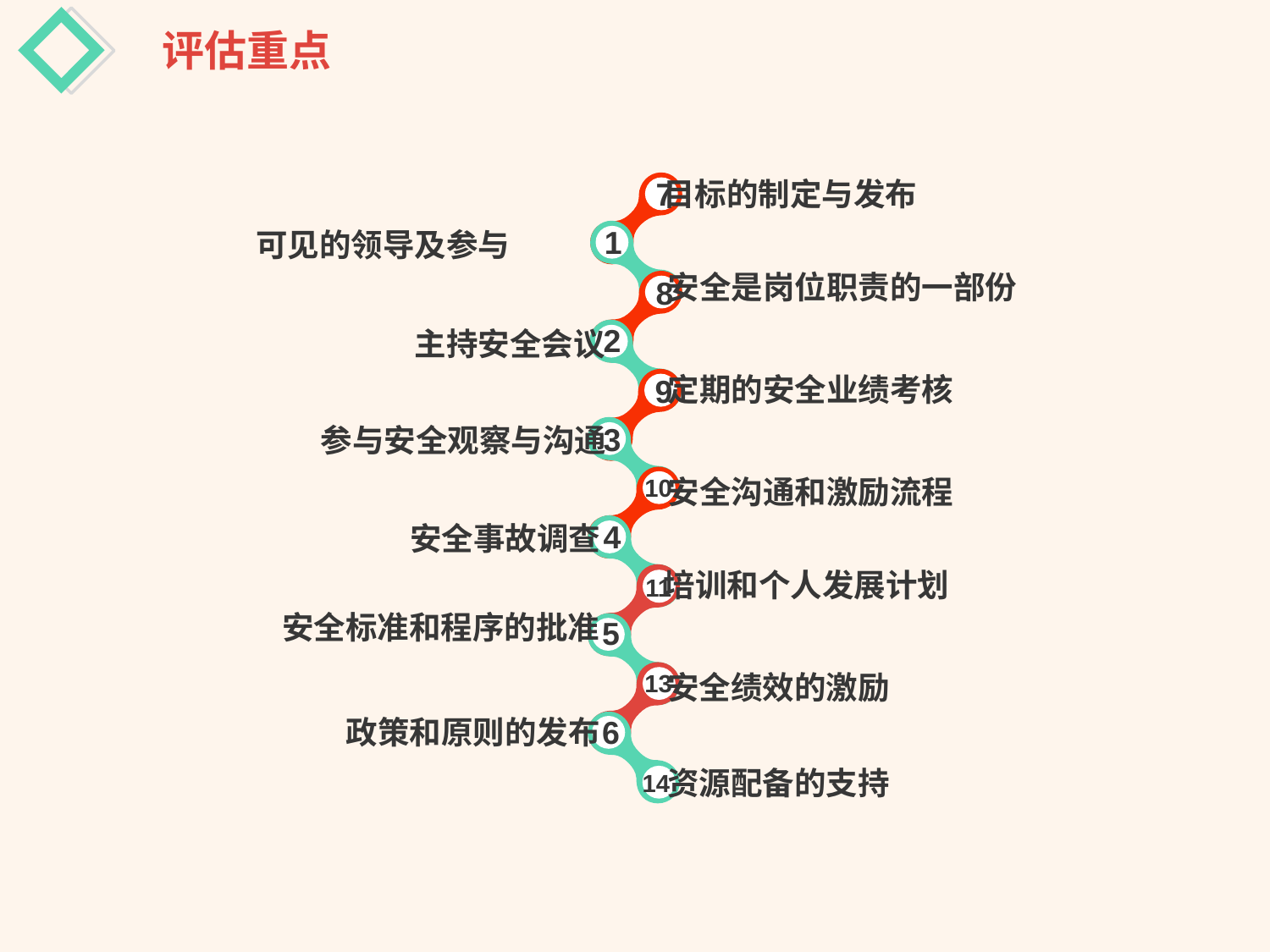

# 评估重点

目标的制定与发布
7
1
可见的领导及参与
安全是岗位职责的一部份
8
2
主持安全会议
定期的安全业绩考核
9
3
参与安全观察与沟通

10
安全沟通和激励流程
4
安全事故调查
培训和个人发展计划
11
安全标准和程序的批准
5
安全绩效的激励
13
政策和原则的发布
6
资源配备的支持
14